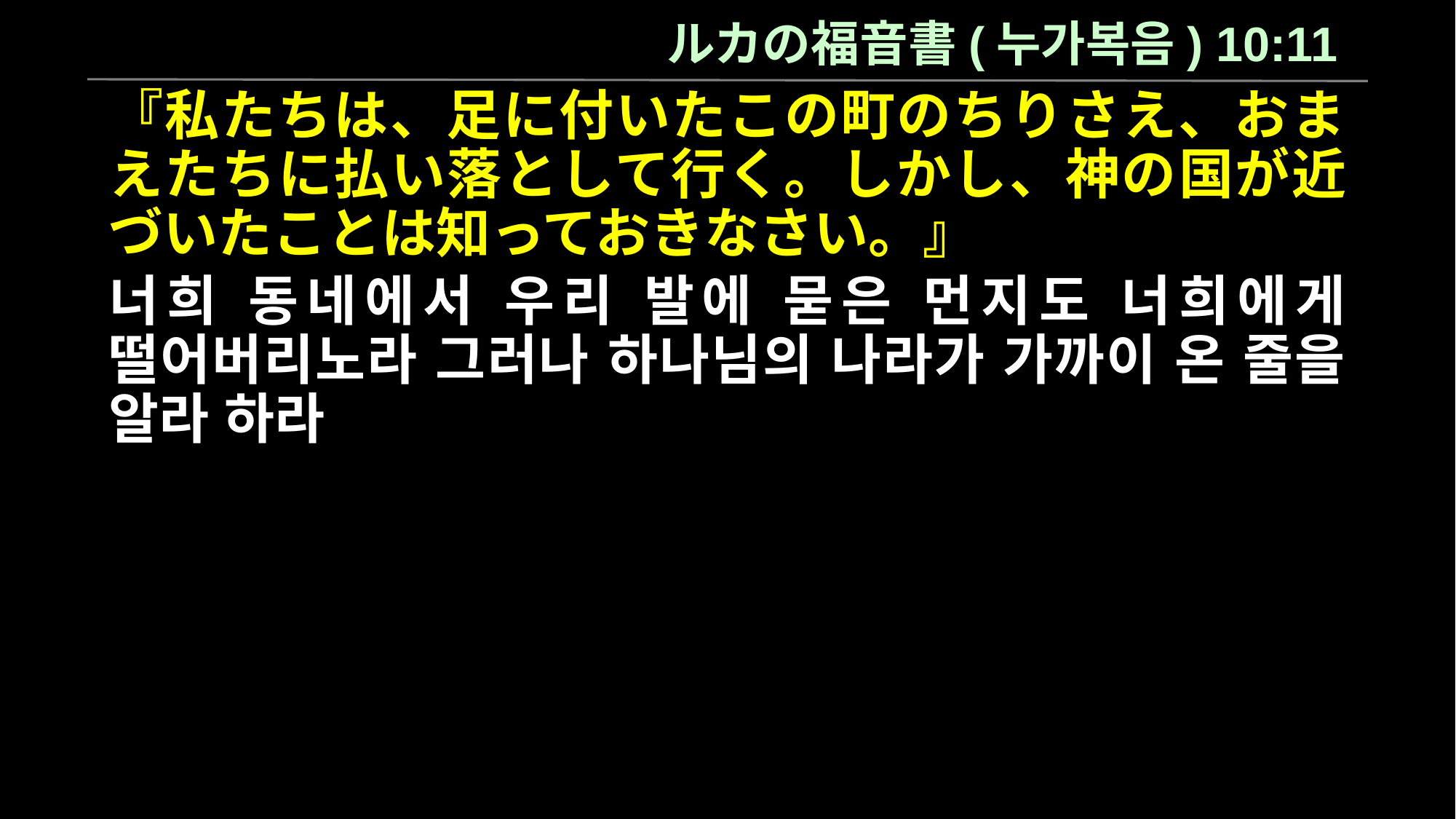

ルカの福音書(누가복음) 10:11

『私たちは、足に付いたこの町のちりさえ、おまえたちに払い落として行く。しかし、神の国が近づいたことは知っておきなさい。』
너희 동네에서 우리 발에 묻은 먼지도 너희에게 떨어버리노라 그러나 하나님의 나라가 가까이 온 줄을 알라 하라